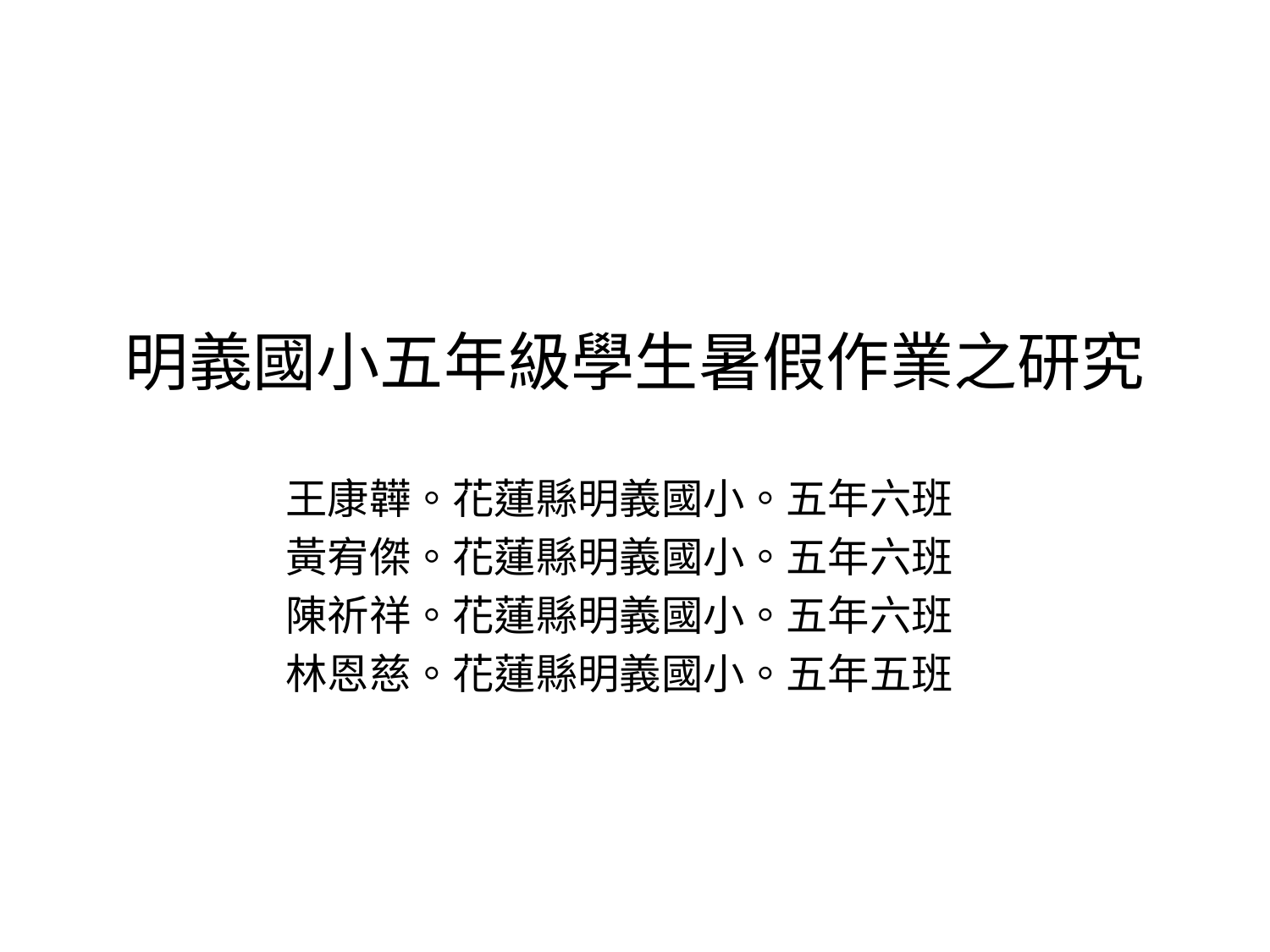

# 明義國小五年級學生暑假作業之研究
王康韡。花蓮縣明義國小。五年六班
黃宥傑。花蓮縣明義國小。五年六班
陳祈祥。花蓮縣明義國小。五年六班
林恩慈。花蓮縣明義國小。五年五班